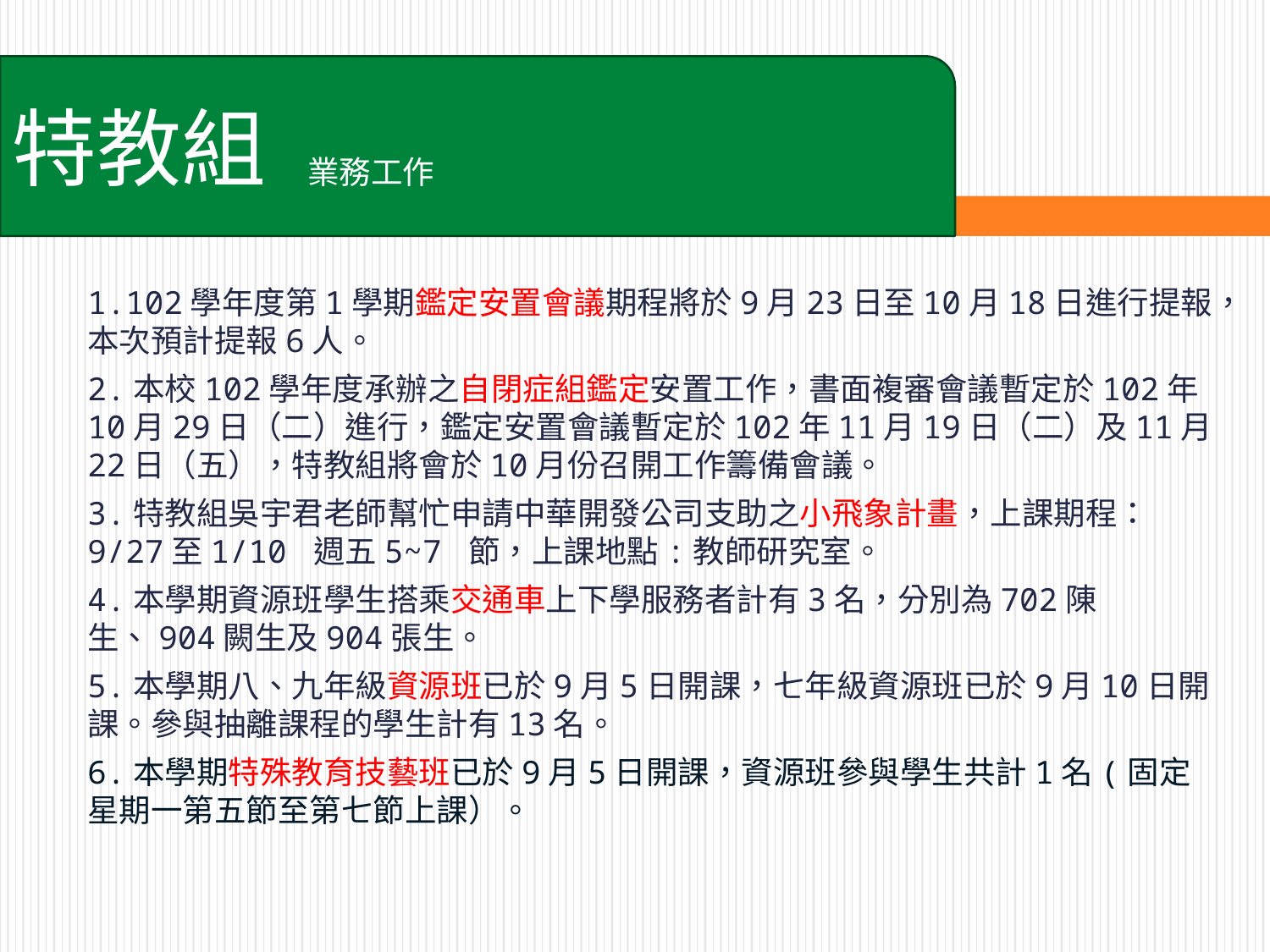

特教組
業務工作

1.102學年度第1學期鑑定安置會議期程將於9月23日至10月18日進行提報，本次預計提報6人。
2.本校102學年度承辦之自閉症組鑑定安置工作，書面複審會議暫定於102年10月29日（二）進行，鑑定安置會議暫定於102年11月19日（二）及11月22日（五），特教組將會於10月份召開工作籌備會議。
3.特教組吳宇君老師幫忙申請中華開發公司支助之小飛象計畫，上課期程：9/27至1/10 週五5~7 節，上課地點:教師研究室。
4.本學期資源班學生搭乘交通車上下學服務者計有3名，分別為702陳生、904闕生及904張生。
5.本學期八、九年級資源班已於9月5日開課，七年級資源班已於9月10日開課。參與抽離課程的學生計有13名。
6.本學期特殊教育技藝班已於9月5日開課，資源班參與學生共計1名(固定星期一第五節至第七節上課）。